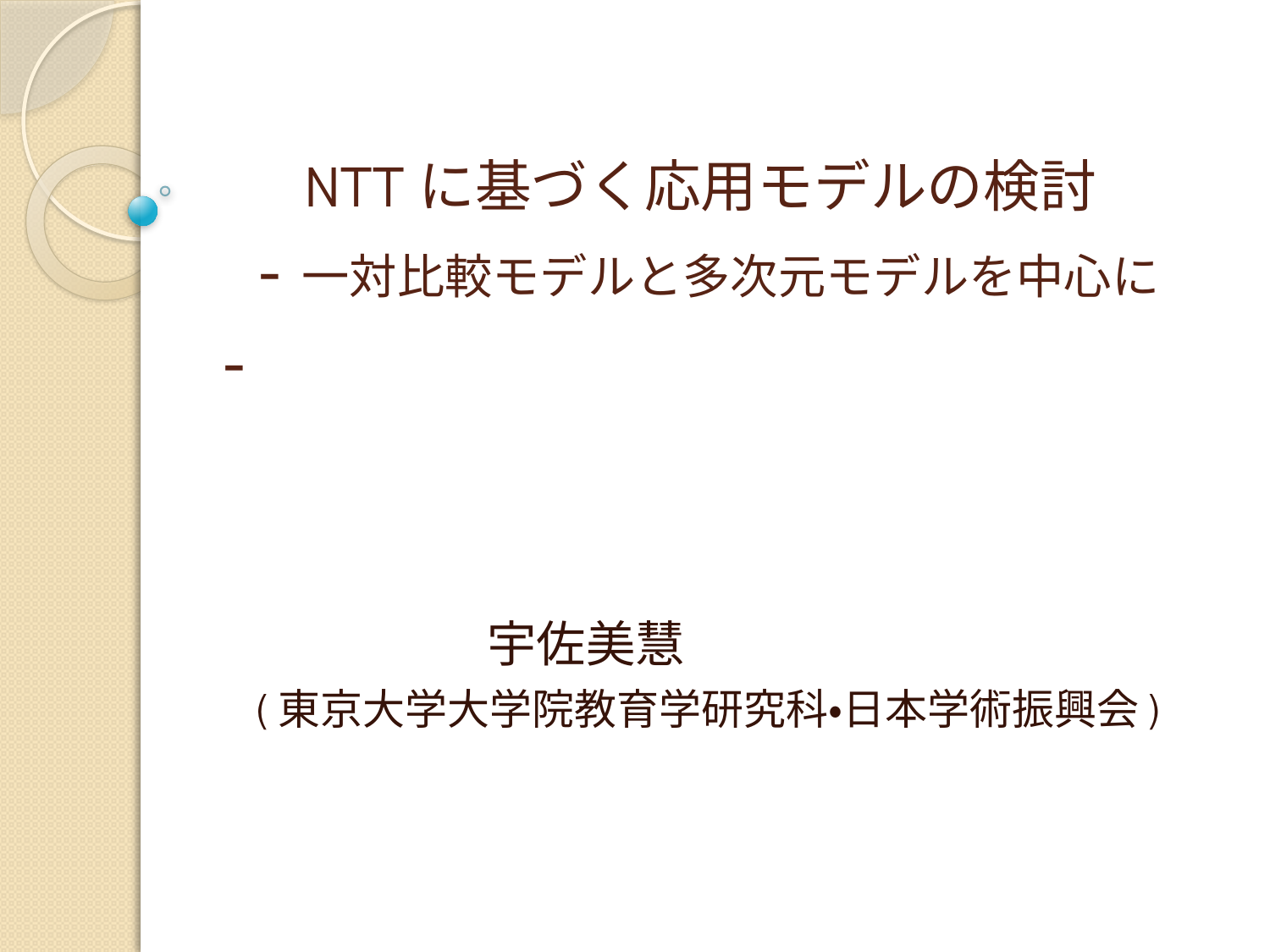

# NTTに基づく応用モデルの検討 -一対比較モデルと多次元モデルを中心に-
                     宇佐美慧
 (東京大学大学院教育学研究科・日本学術振興会)